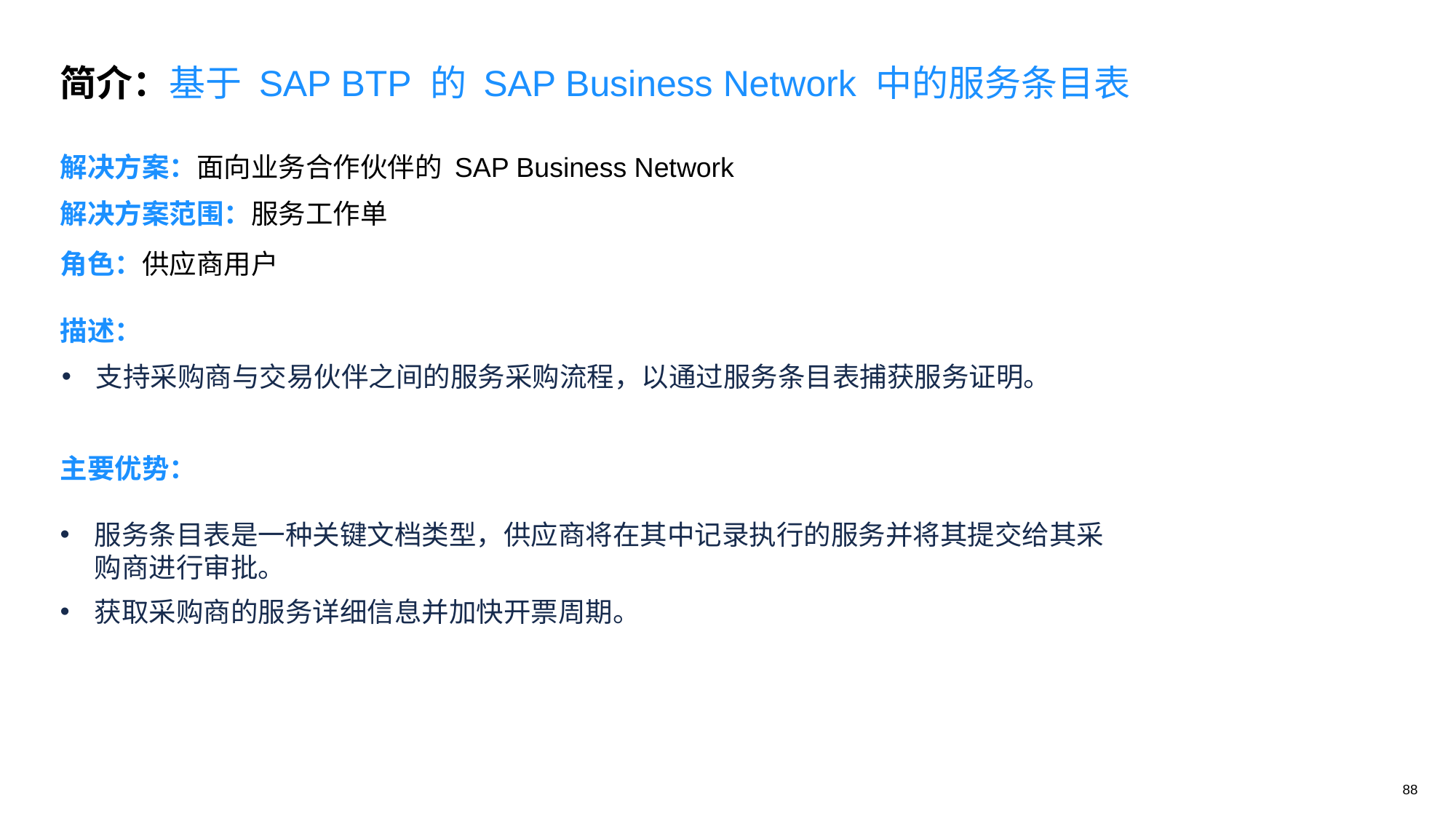

简介：基于 SAP BTP 的 SAP Business Network 中的服务条目表
解决方案：面向业务合作伙伴的 SAP Business Network
# 解决方案范围：服务工作单
角色：供应商用户
描述：
支持采购商与交易伙伴之间的服务采购流程，以通过服务条目表捕获服务证明。
主要优势：
服务条目表是一种关键文档类型，供应商将在其中记录执行的服务并将其提交给其采购商进行审批。
获取采购商的服务详细信息并加快开票周期。